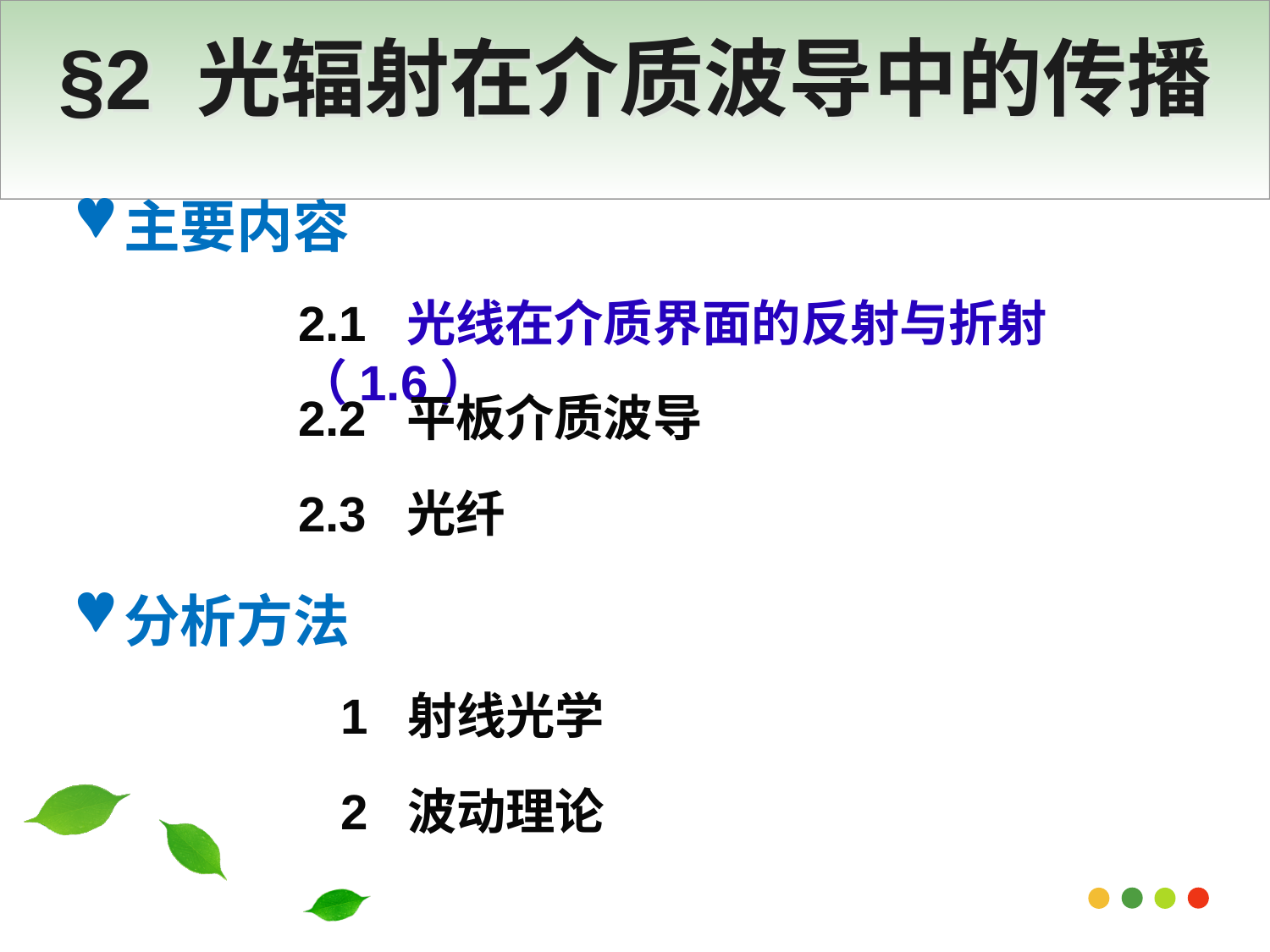

# §2 光辐射在介质波导中的传播
主要内容

分析方法

2.1  光线在介质界面的反射与折射（1.6）
2.2  平板介质波导
2.3  光纤
1  射线光学
2  波动理论